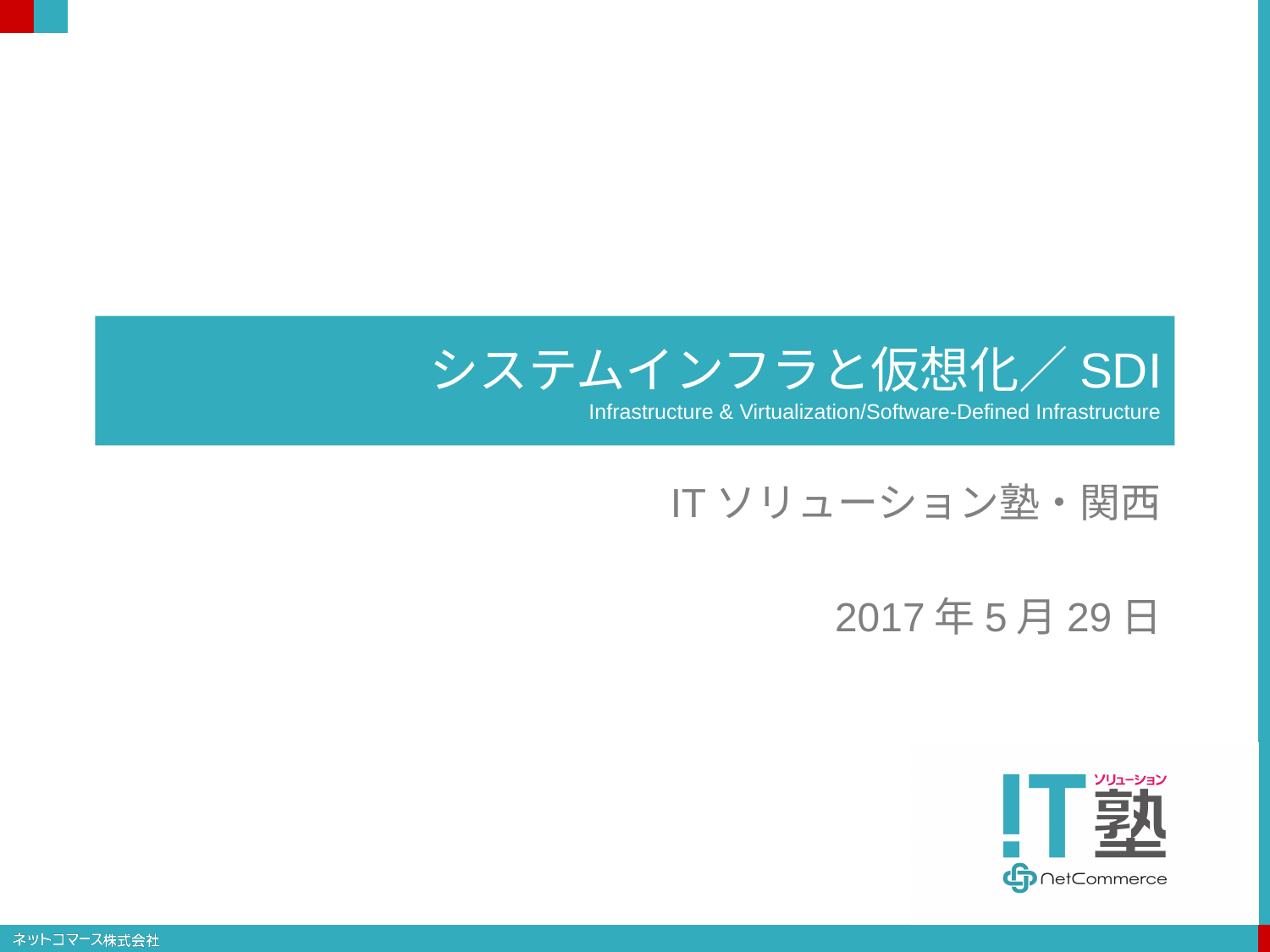

# システムインフラと仮想化／SDI Infrastructure & Virtualization/Software-Defined Infrastructure
ITソリューション塾・関西

2017年5月29日